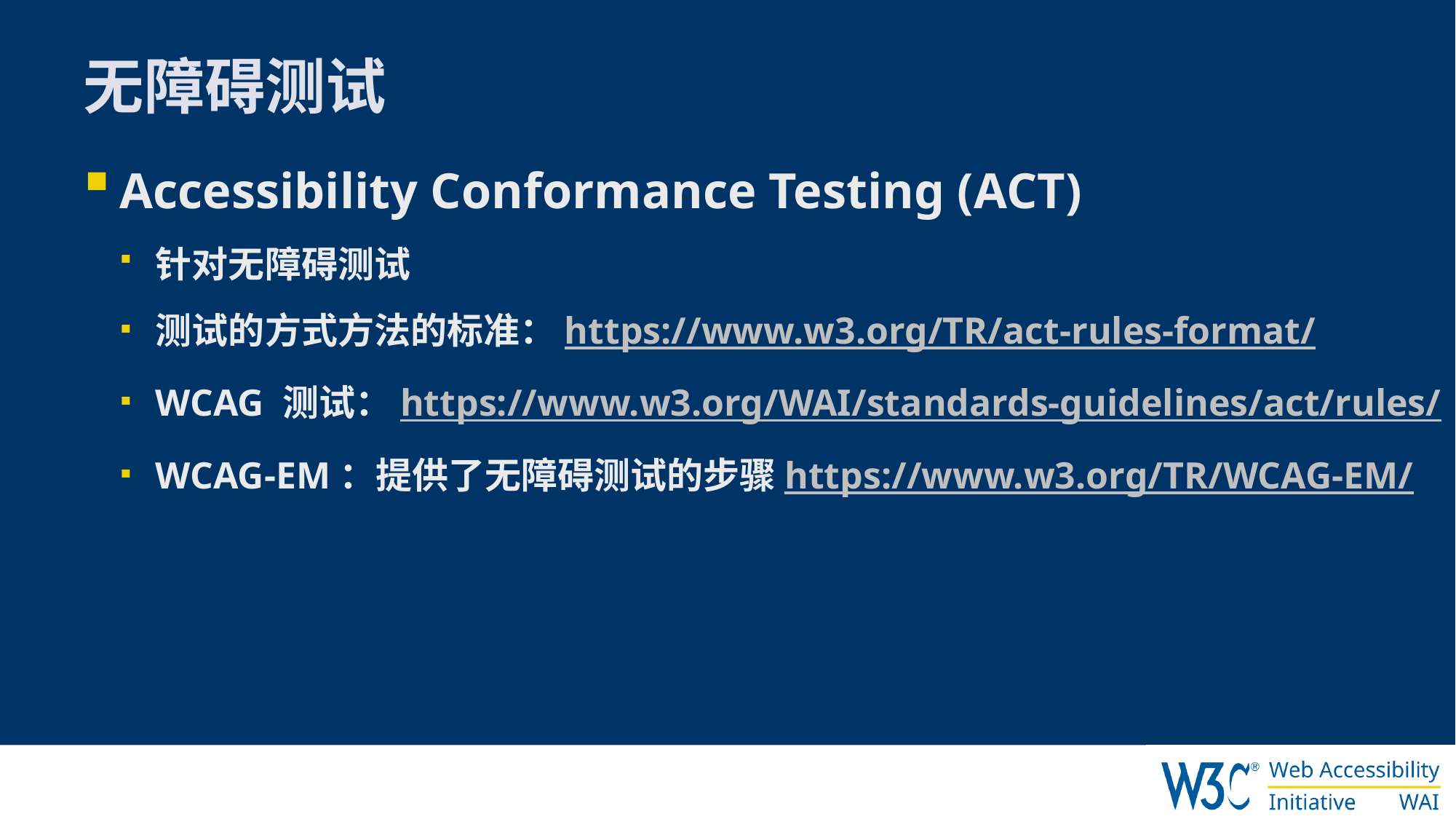

# 无障碍测试
Accessibility Conformance Testing (ACT)
针对无障碍测试
测试的方式方法的标准：https://www.w3.org/TR/act-rules-format/
WCAG 测试：https://www.w3.org/WAI/standards-guidelines/act/rules/
WCAG-EM：提供了无障碍测试的步骤https://www.w3.org/TR/WCAG-EM/